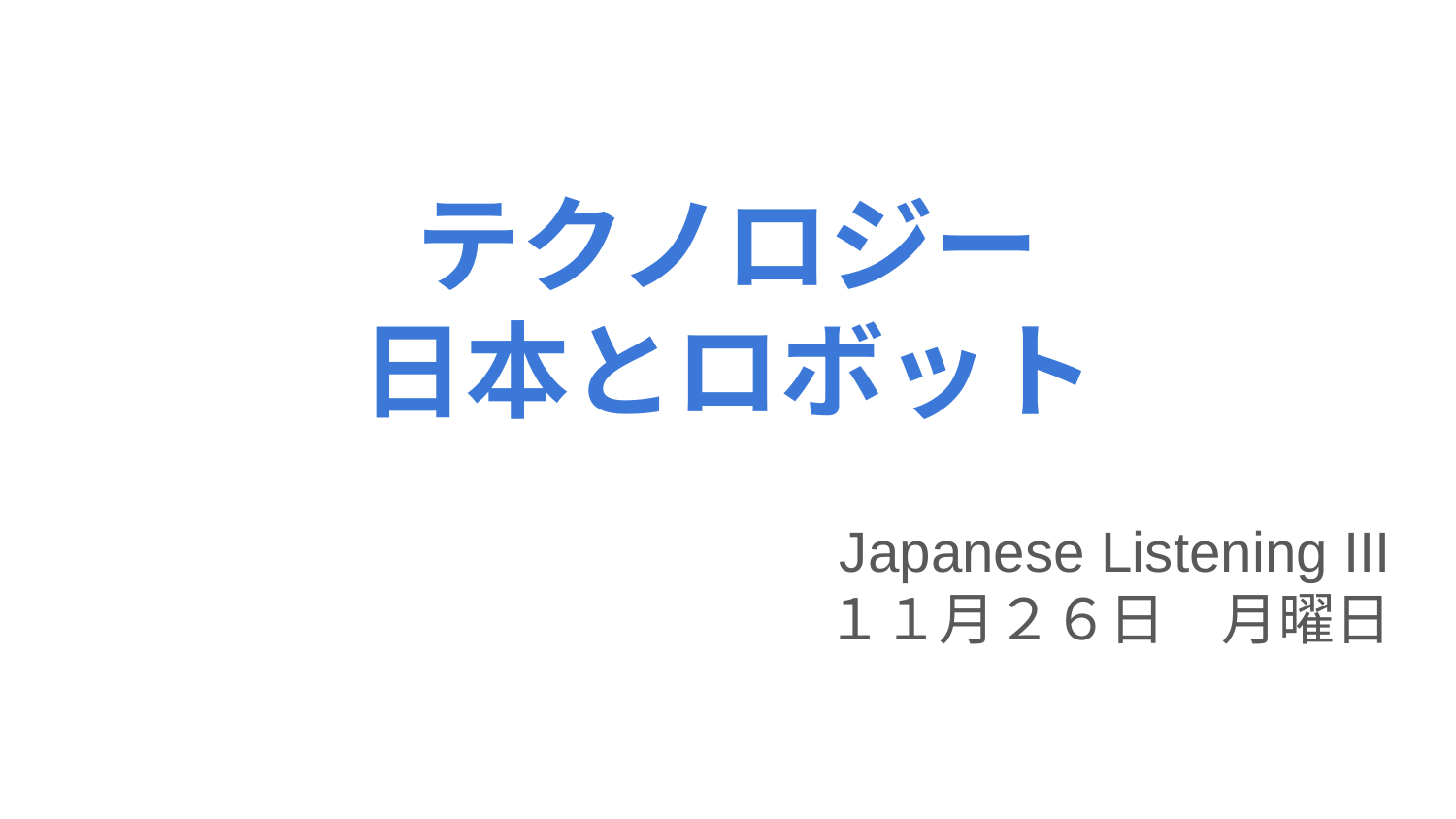

# テクノロジー
日本とロボット
Japanese Listening III
１１月２６日　月曜日